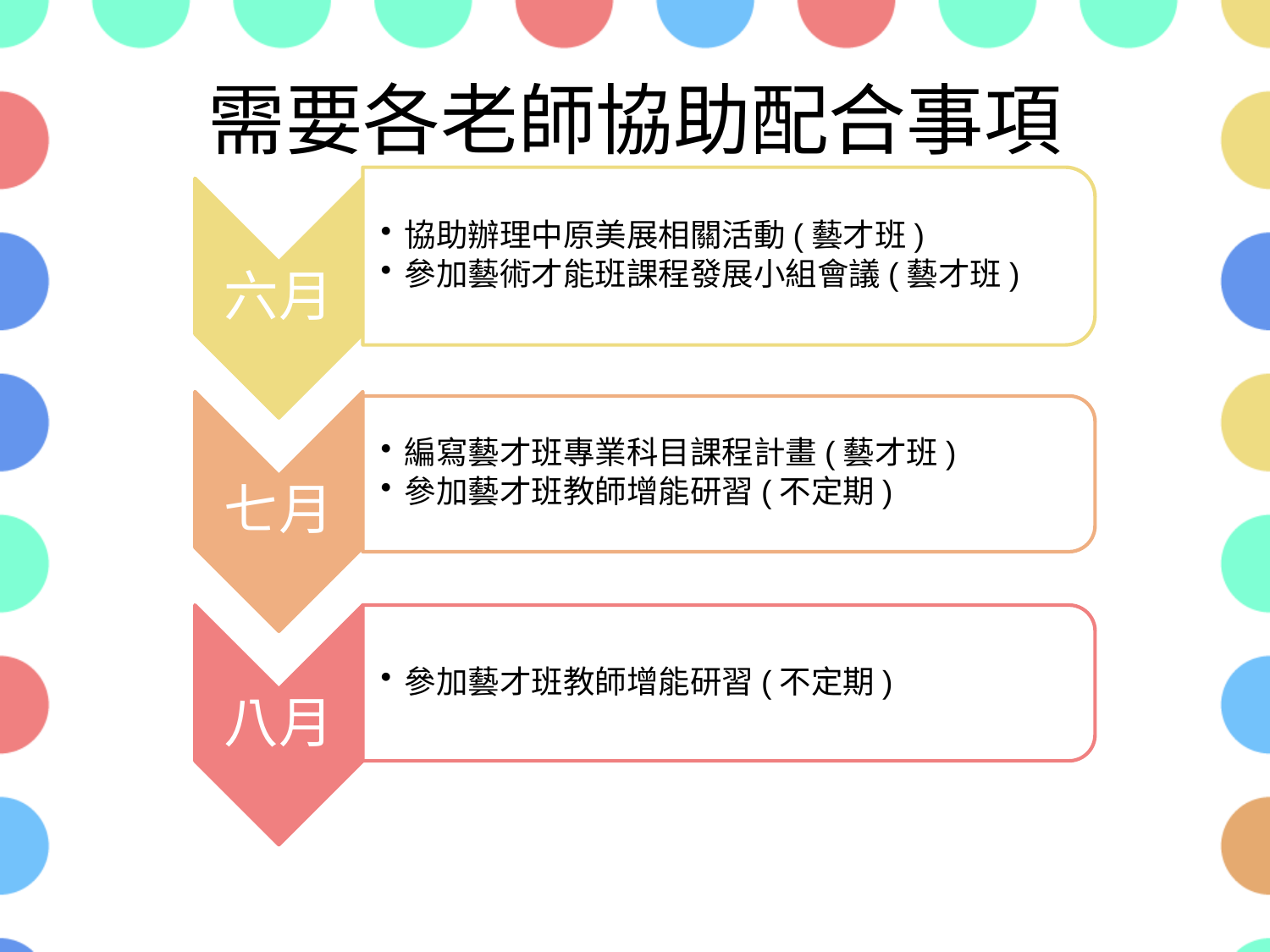

# 需要各老師協助配合事項
六月
協助辦理中原美展相關活動(藝才班)
參加藝術才能班課程發展小組會議(藝才班)
七月
編寫藝才班專業科目課程計畫(藝才班)
參加藝才班教師增能研習(不定期)
八月
參加藝才班教師增能研習(不定期)